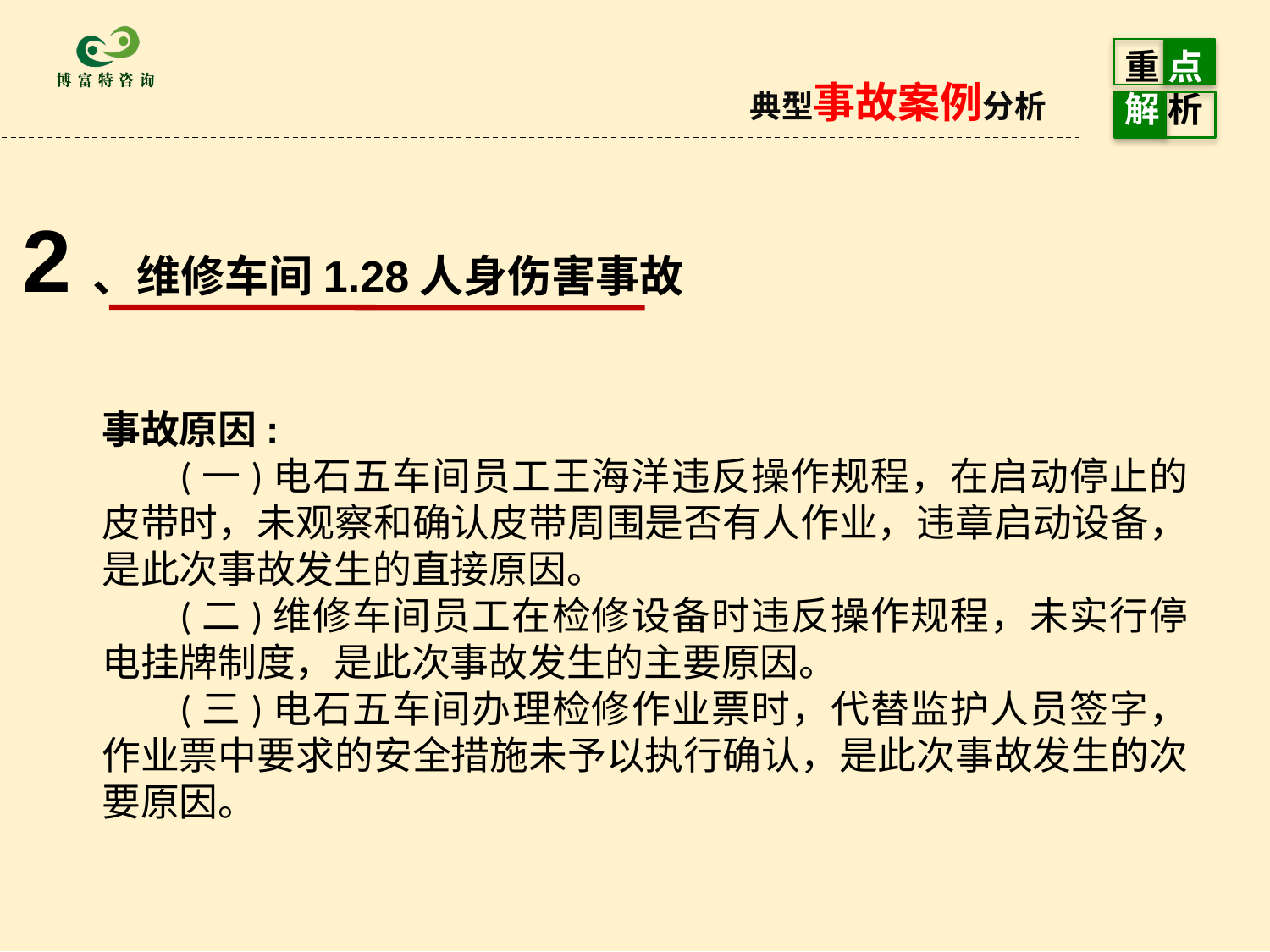

2、维修车间1.28人身伤害事故

事故原因:
        (一)电石五车间员工王海洋违反操作规程，在启动停止的皮带时，未观察和确认皮带周围是否有人作业，违章启动设备，是此次事故发生的直接原因。
        (二)维修车间员工在检修设备时违反操作规程，未实行停电挂牌制度，是此次事故发生的主要原因。
        (三)电石五车间办理检修作业票时，代替监护人员签字，作业票中要求的安全措施未予以执行确认，是此次事故发生的次要原因。